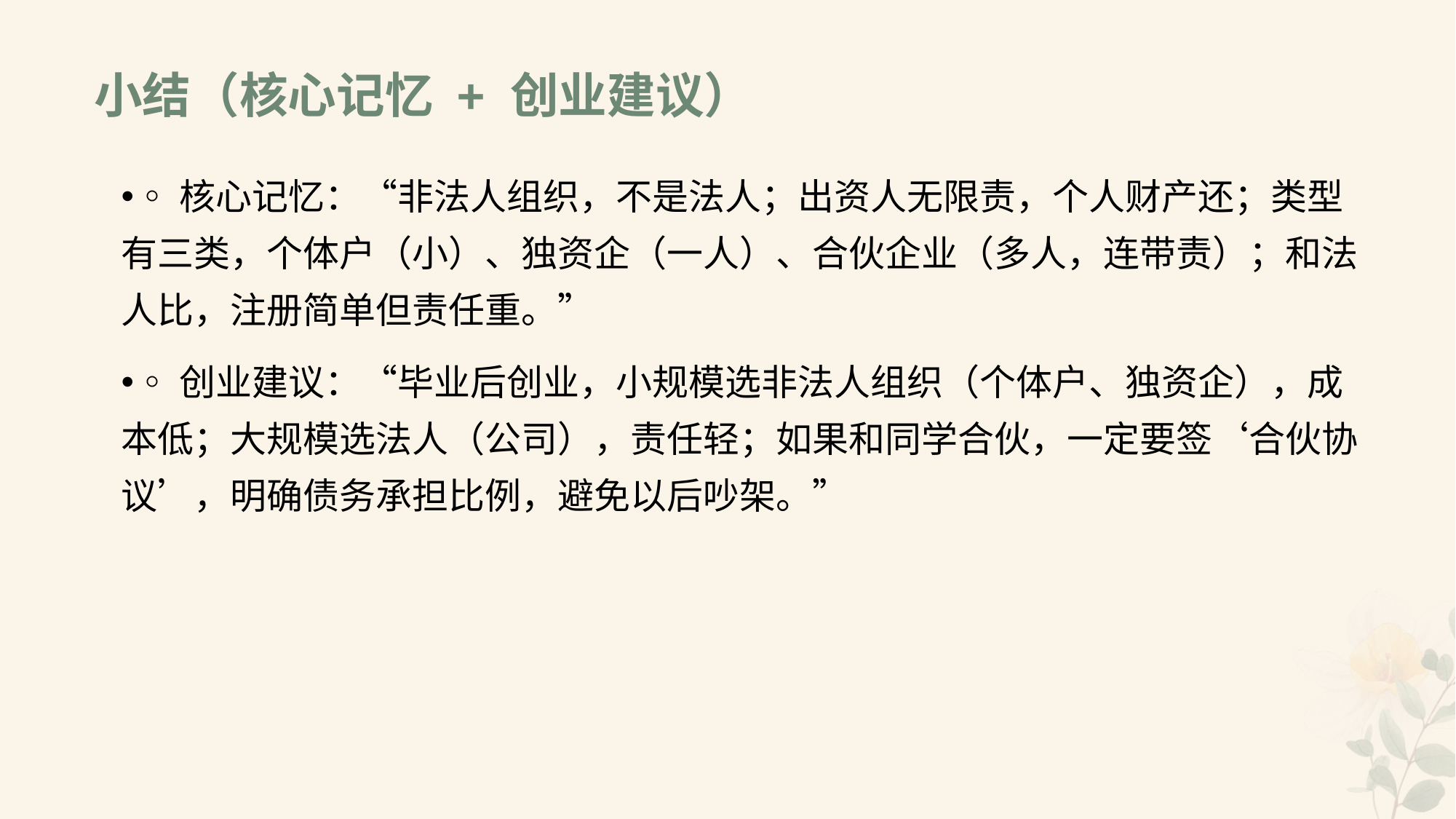

# 小结（核心记忆 + 创业建议）
◦核心记忆：“非法人组织，不是法人；出资人无限责，个人财产还；类型有三类，个体户（小）、独资企（一人）、合伙企业（多人，连带责）；和法人比，注册简单但责任重。”
◦创业建议：“毕业后创业，小规模选非法人组织（个体户、独资企），成本低；大规模选法人（公司），责任轻；如果和同学合伙，一定要签‘合伙协议’，明确债务承担比例，避免以后吵架。”